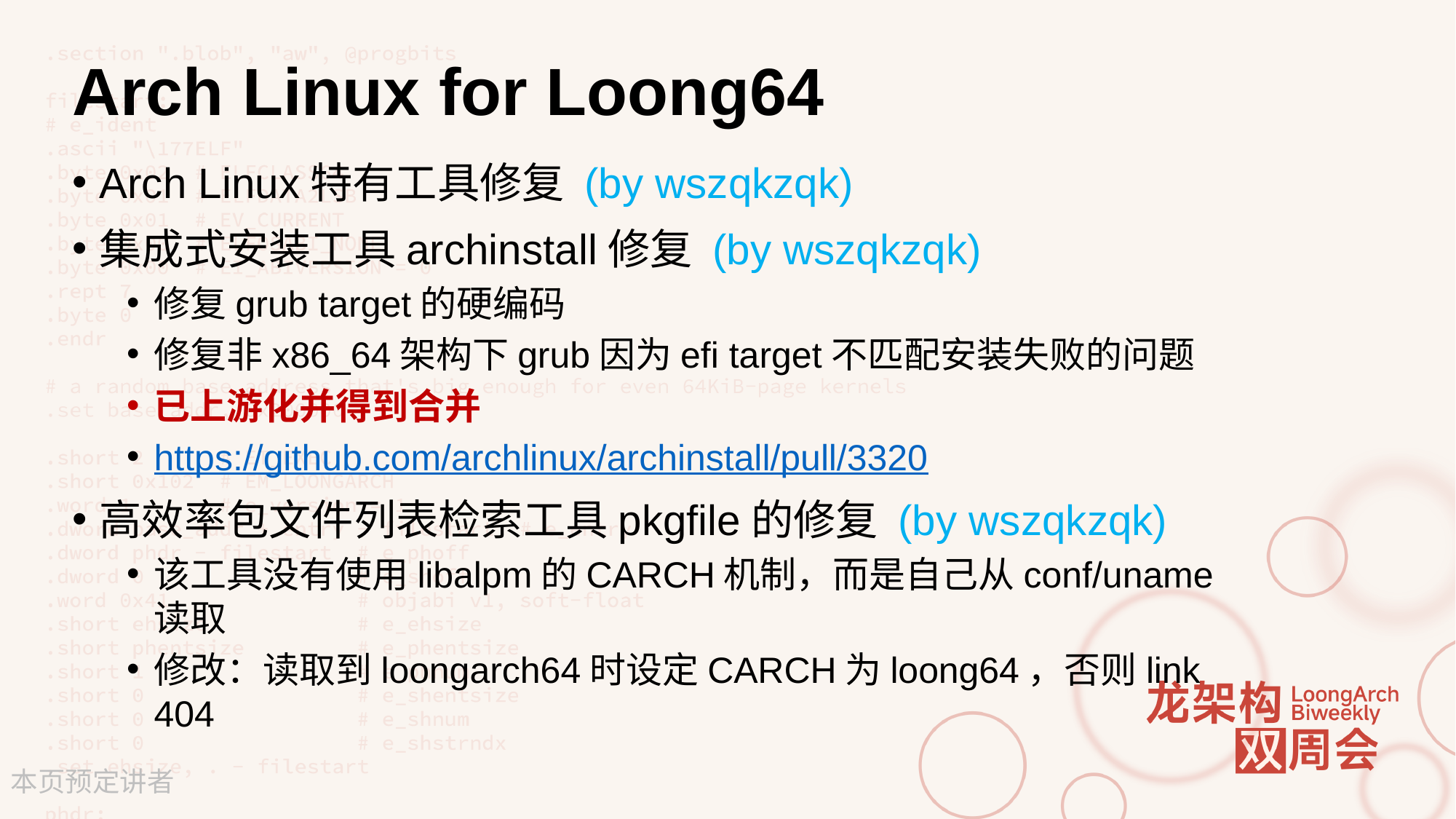

# Arch Linux for Loong64
Arch Linux特有工具修复 (by wszqkzqk)
集成式安装工具archinstall修复 (by wszqkzqk)
修复grub target的硬编码
修复非x86_64架构下grub因为efi target不匹配安装失败的问题
已上游化并得到合并
https://github.com/archlinux/archinstall/pull/3320
高效率包文件列表检索工具pkgfile的修复 (by wszqkzqk)
该工具没有使用libalpm的CARCH机制，而是自己从conf/uname读取
修改：读取到loongarch64时设定CARCH为loong64，否则link 404